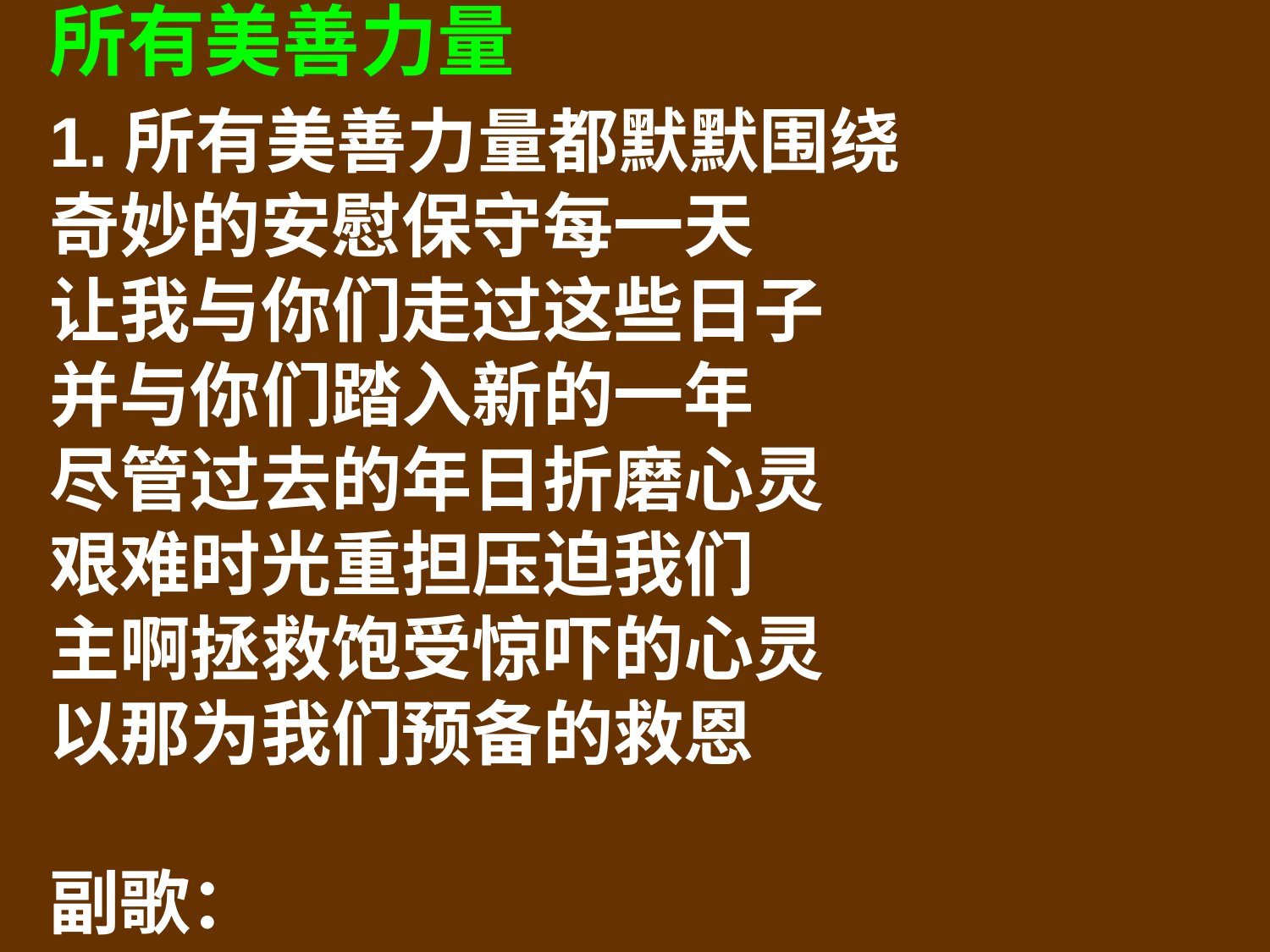

所有美善力量
1.所有美善力量都默默围绕
奇妙的安慰保守每一天
让我与你们走过这些日子
并与你们踏入新的一年
尽管过去的年日折磨心灵
艰难时光重担压迫我们
主啊拯救饱受惊吓的心灵
以那为我们预备的救恩

副歌：